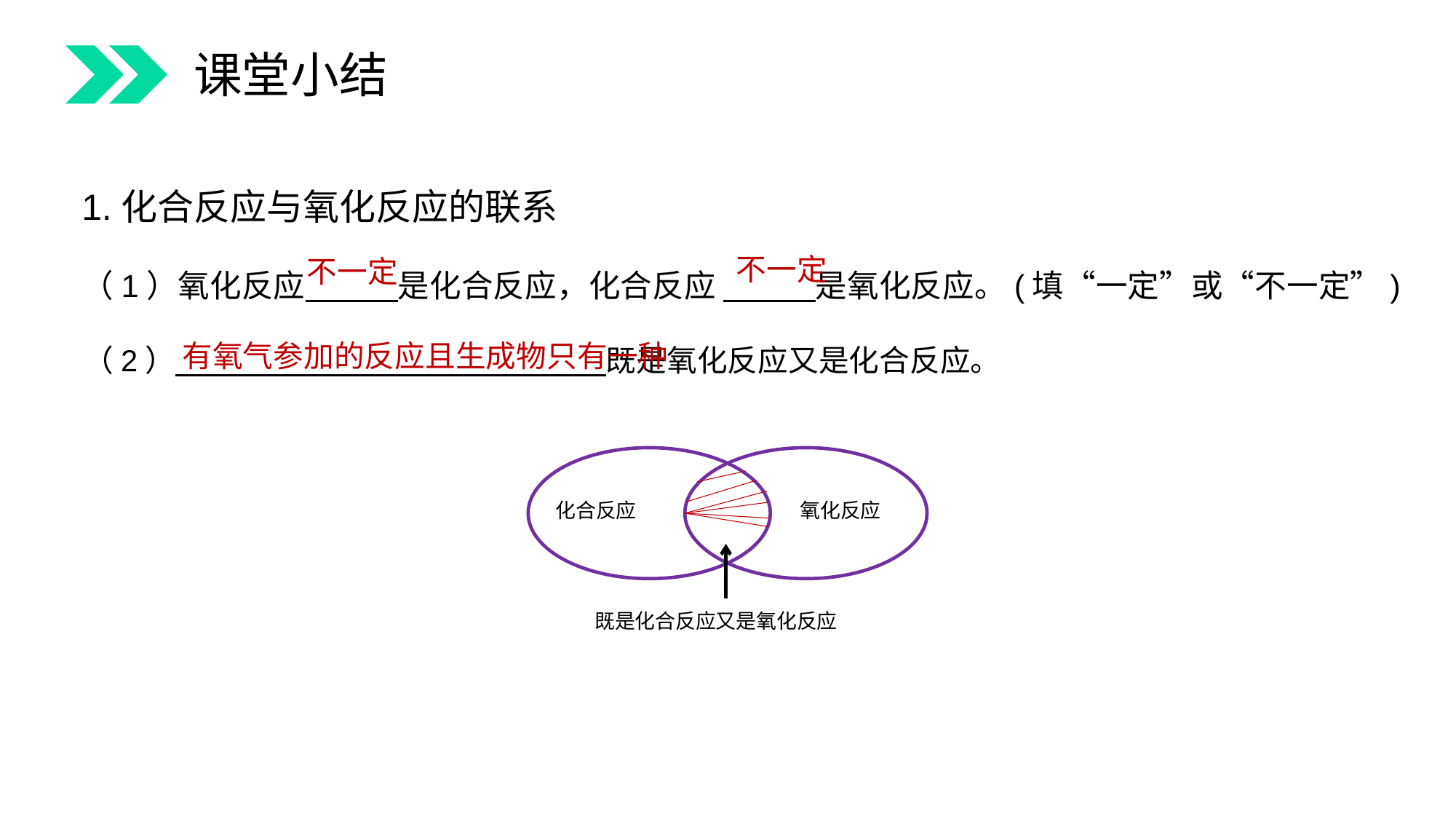

课堂小结
1.化合反应与氧化反应的联系
（1）氧化反应             是化合反应，化合反应              是氧化反应。(填“一定”或“不一定”)
不一定
不一定
有氧气参加的反应且生成物只有一种
（2）                                                                既是氧化反应又是化合反应。

化合反应
氧化反应
既是化合反应又是氧化反应